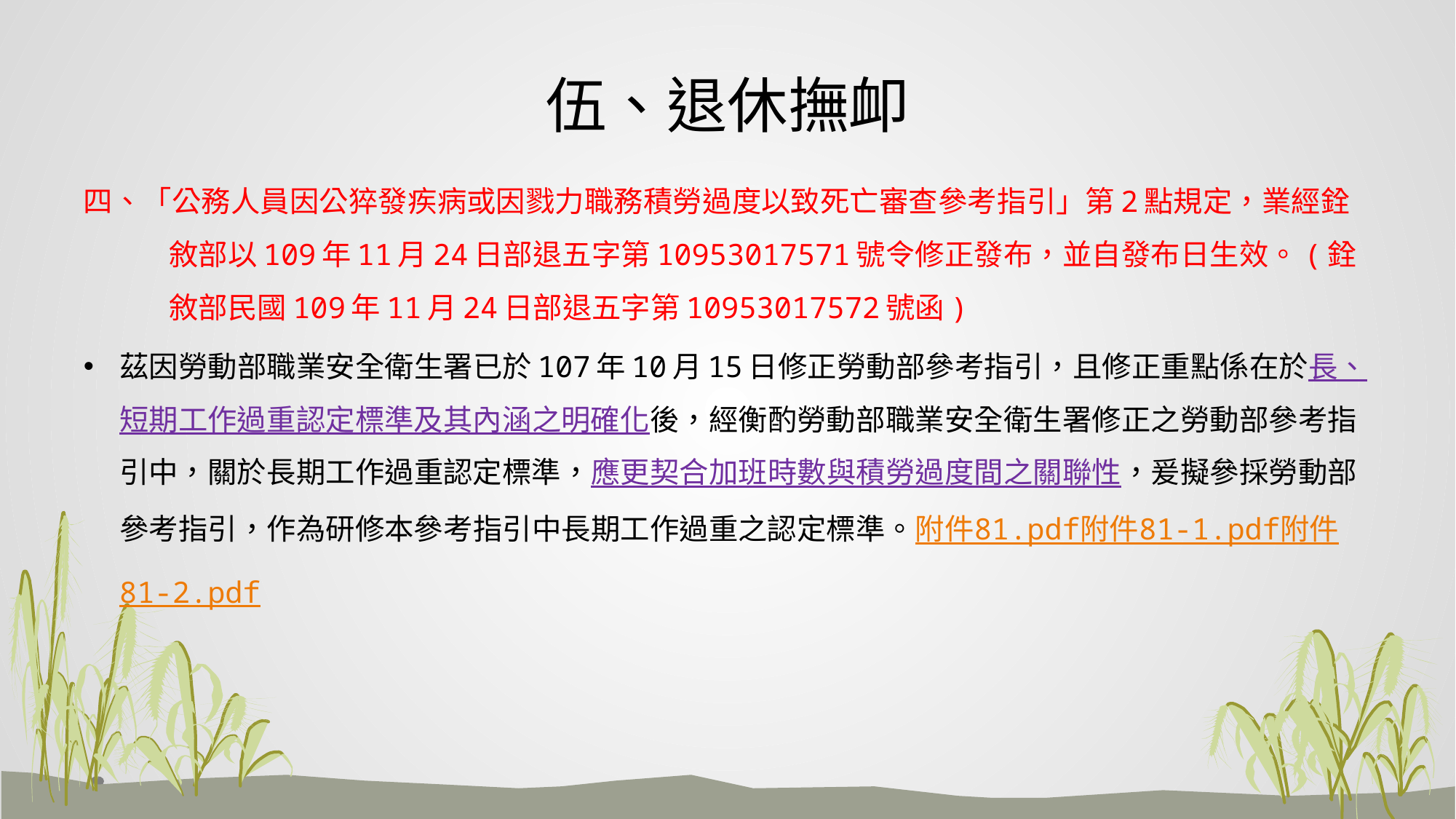

# 伍、退休撫卹
四、「公務人員因公猝發疾病或因戮力職務積勞過度以致死亡審查參考指引」第2點規定，業經銓敘部以109年11月24日部退五字第10953017571號令修正發布，並自發布日生效。(銓敘部民國109年11月24日部退五字第10953017572號函)
茲因勞動部職業安全衛生署已於107年10月15日修正勞動部參考指引，且修正重點係在於長、短期工作過重認定標準及其內涵之明確化後，經衡酌勞動部職業安全衛生署修正之勞動部參考指引中，關於長期工作過重認定標準，應更契合加班時數與積勞過度間之關聯性，爰擬參採勞動部參考指引，作為研修本參考指引中長期工作過重之認定標準。附件81.pdf附件81-1.pdf附件81-2.pdf